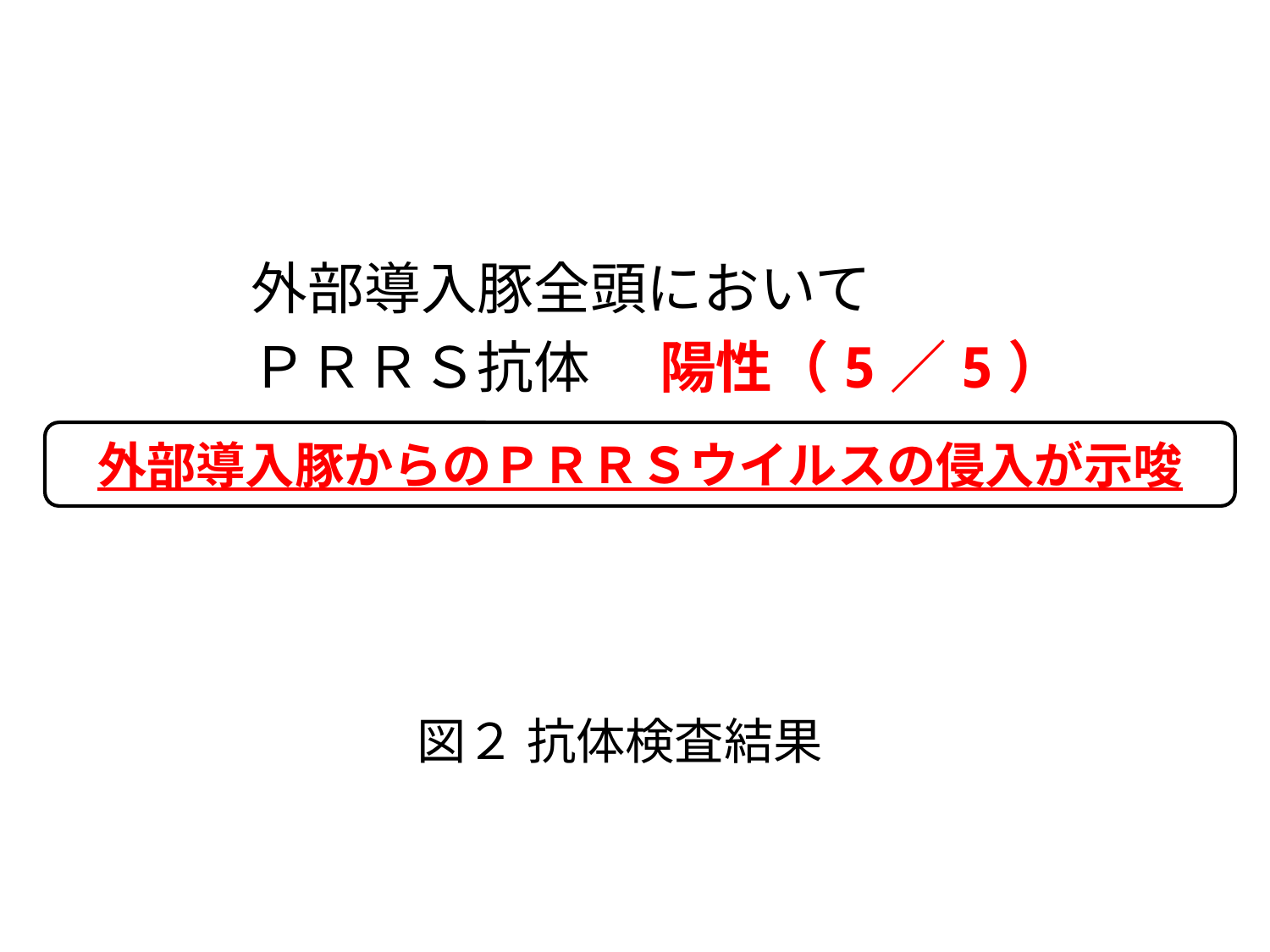

外部導入豚全頭において
　　　　 ＰＲＲＳ抗体　 陽性（5／5）
外部導入豚からのＰＲＲＳウイルスの侵入が示唆
図２ 抗体検査結果